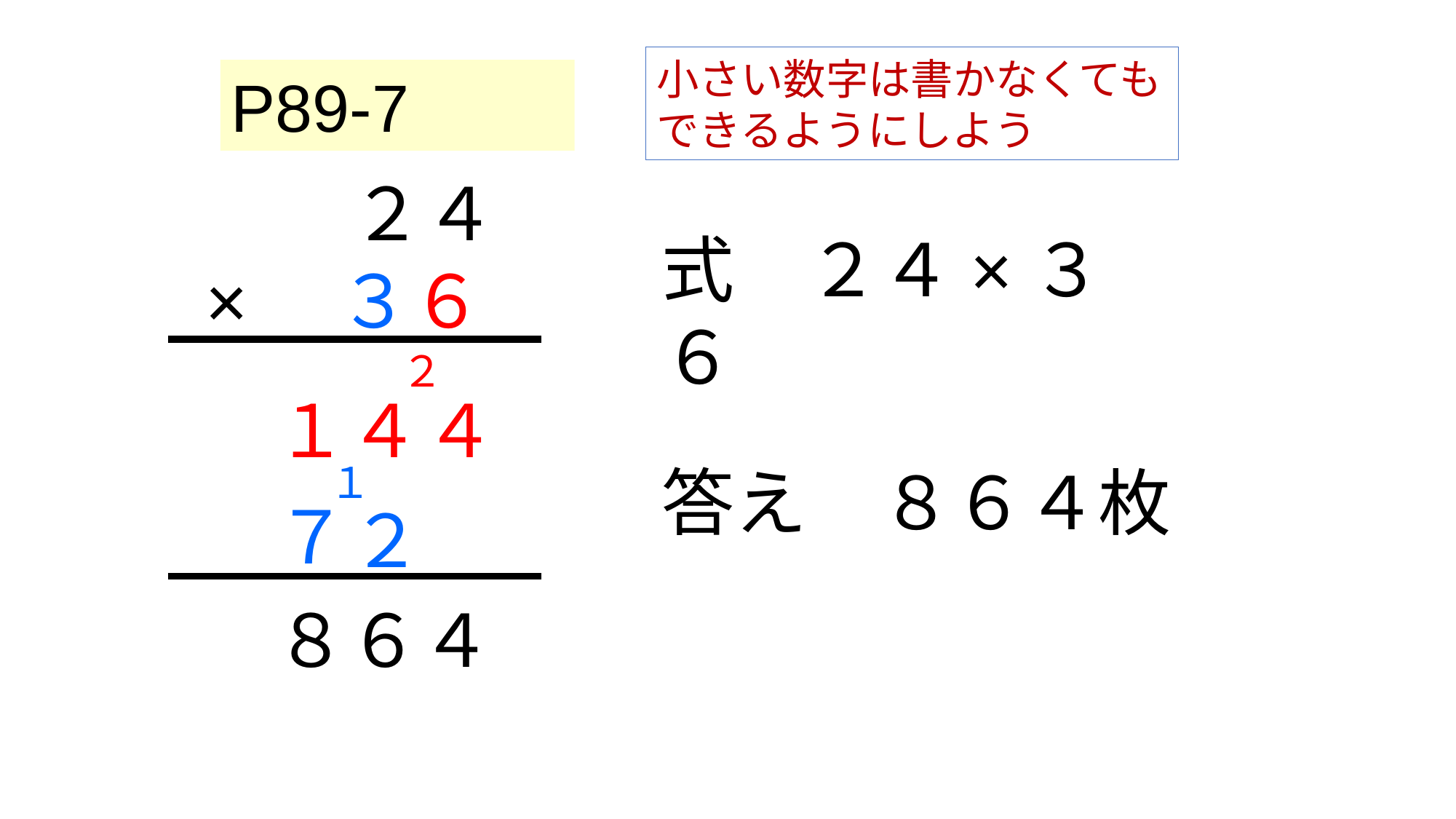

小さい数字は書かなくてもできるようにしよう
P89-7
　　２４×　３６
式　２４×３６
２
１４
４
１
答え　８６４枚
７
２
８６４